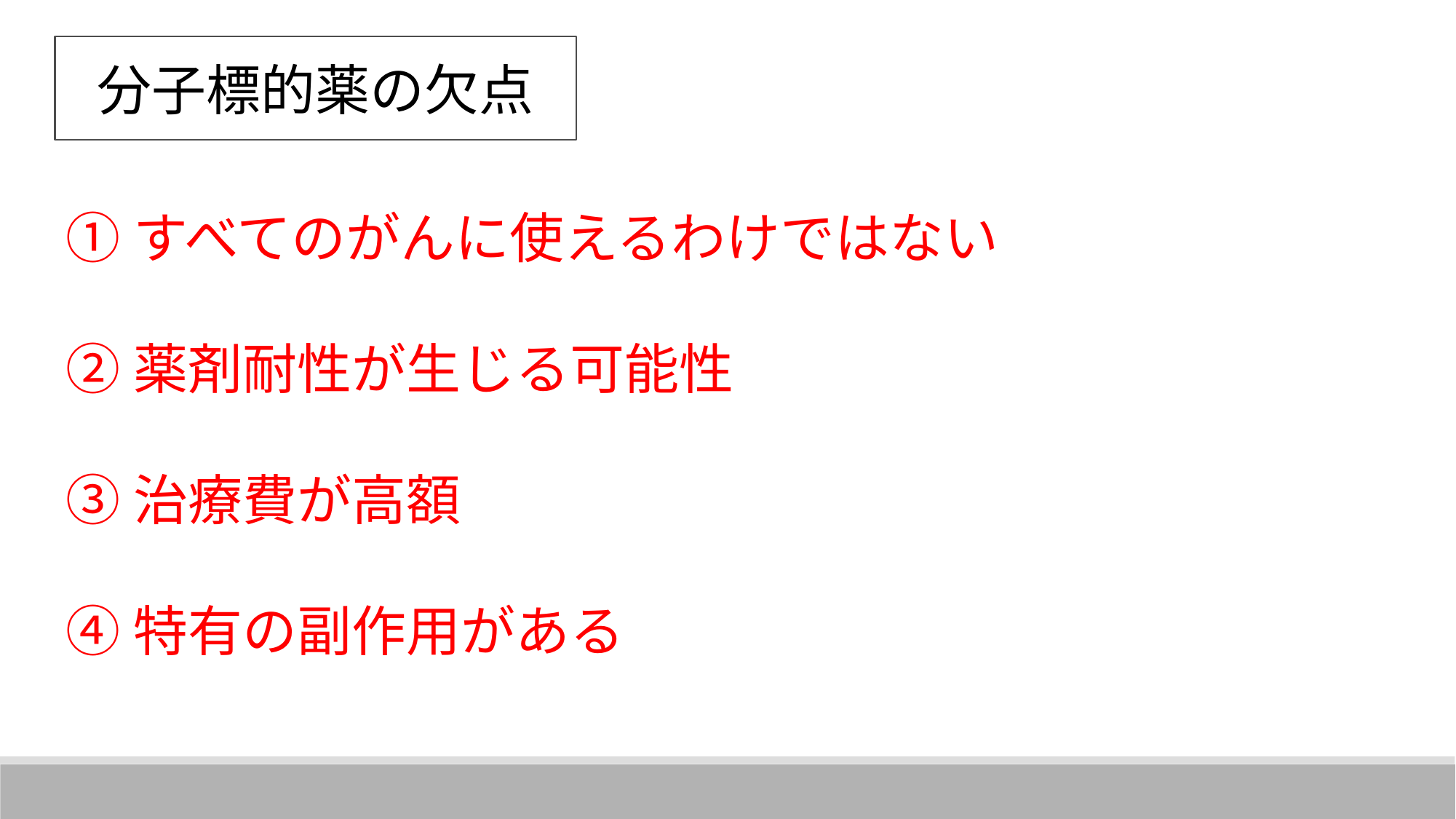

分子標的薬の欠点
①すべてのがんに使えるわけではない

②薬剤耐性が生じる可能性

③治療費が高額

④特有の副作用がある